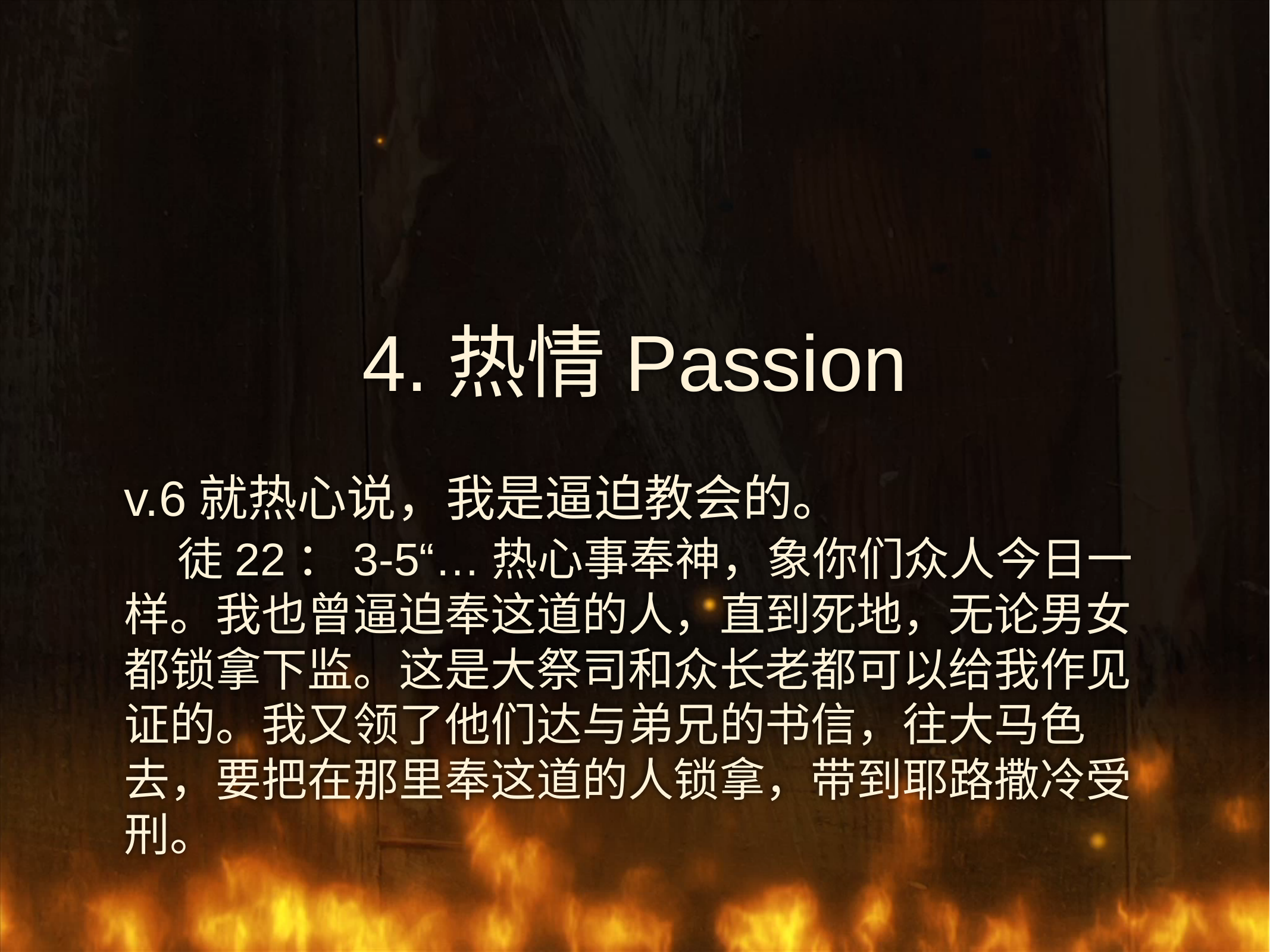

# 4.热情Passion

v.6就热心说，我是逼迫教会的。
    徒22：3-5“…热心事奉神，象你们众人今日一样。我也曾逼迫奉这道的人，直到死地，无论男女都锁拿下监。这是大祭司和众长老都可以给我作见证的。我又领了他们达与弟兄的书信，往大马色去，要把在那里奉这道的人锁拿，带到耶路撒冷受刑。